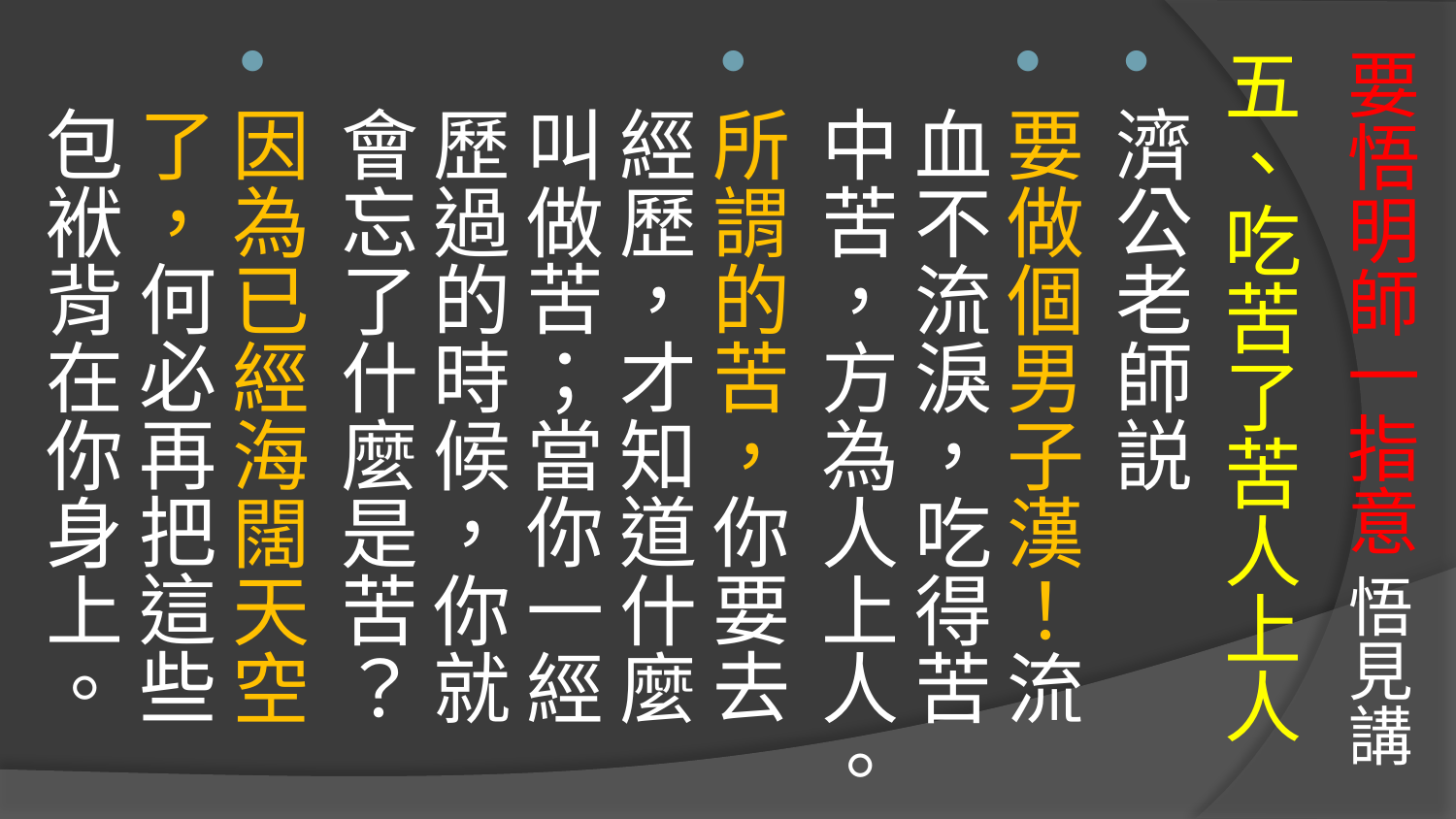

# 要悟明師一指意 悟見講
五、吃苦了苦人上人
濟公老師説
要做個男子漢！流血不流淚，吃得苦中苦，方為人上人。
所謂的苦，你要去經歷，才知道什麼叫做苦；當你一經歷過的時候，你就會忘了什麼是苦？
因為已經海闊天空了，何必再把這些包袱背在你身上。